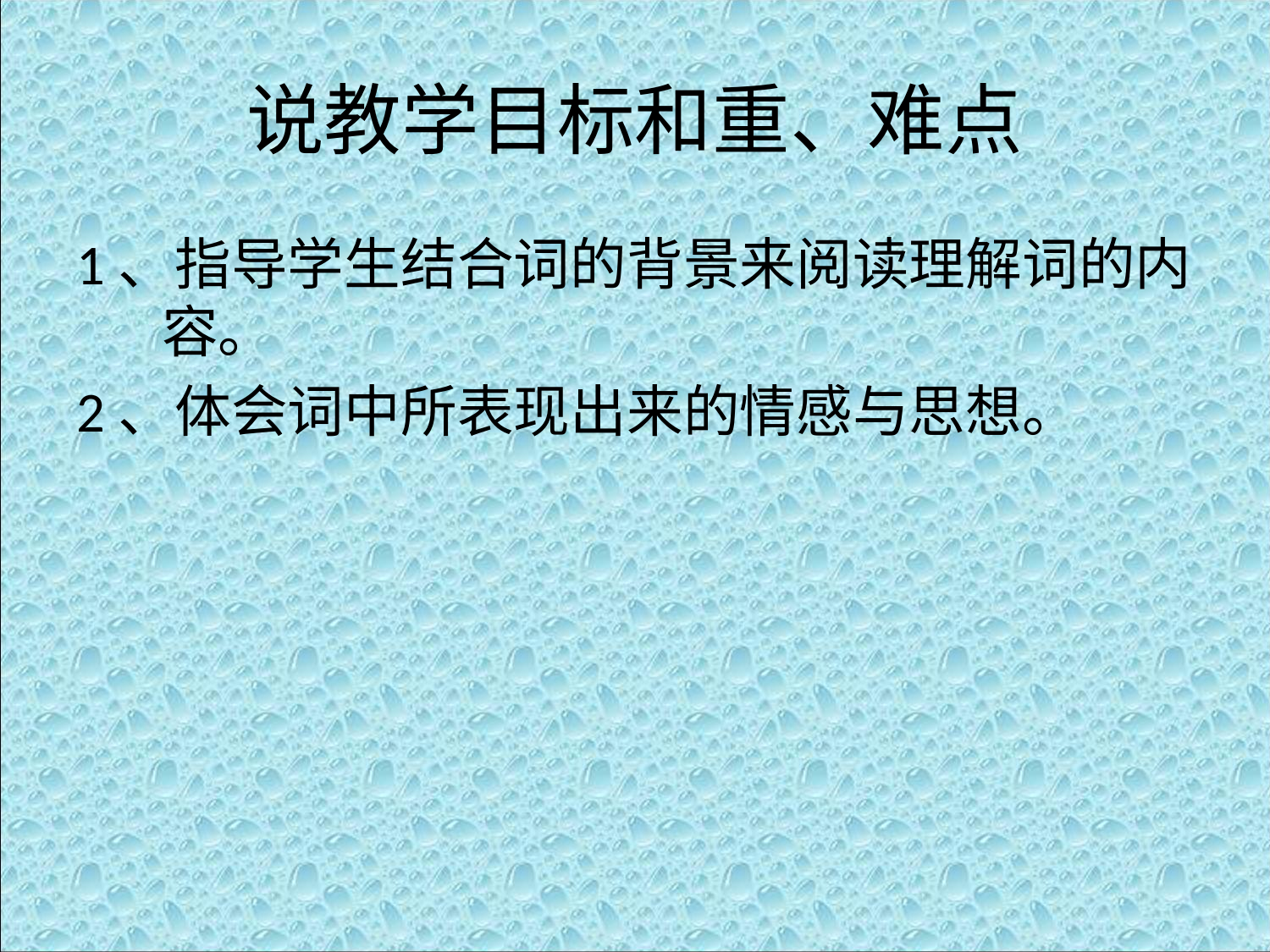

# 说教学目标和重、难点
1、指导学生结合词的背景来阅读理解词的内    容。
2、体会词中所表现出来的情感与思想。